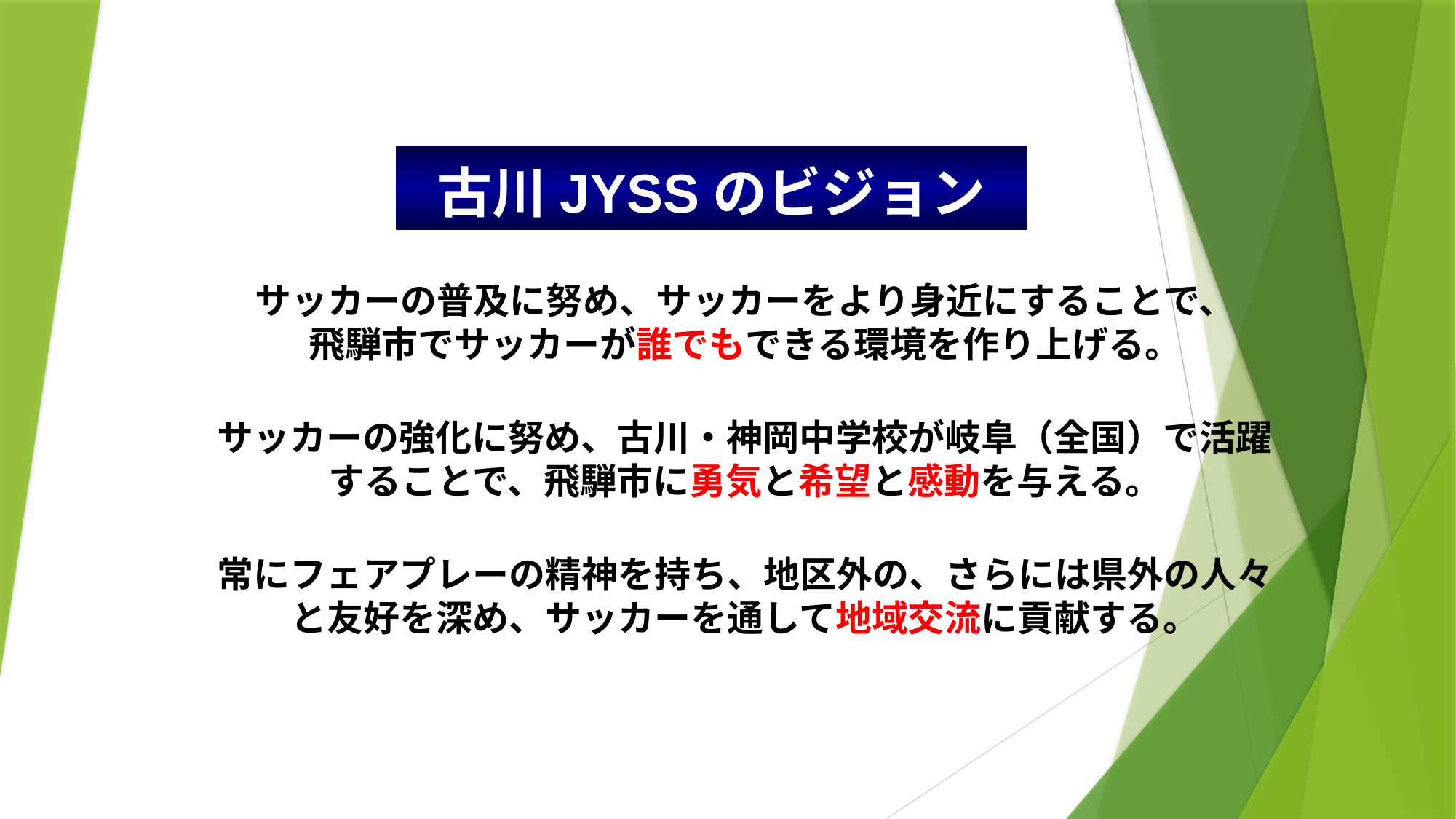

古川JYSSのビジョン
サッカーの普及に努め、サッカーをより身近にすることで、
飛騨市でサッカーが誰でもできる環境を作り上げる。
サッカーの強化に努め、古川・神岡中学校が岐阜（全国）で活躍することで、飛騨市に勇気と希望と感動を与える。
常にフェアプレーの精神を持ち、地区外の、さらには県外の人々と友好を深め、サッカーを通して地域交流に貢献する。